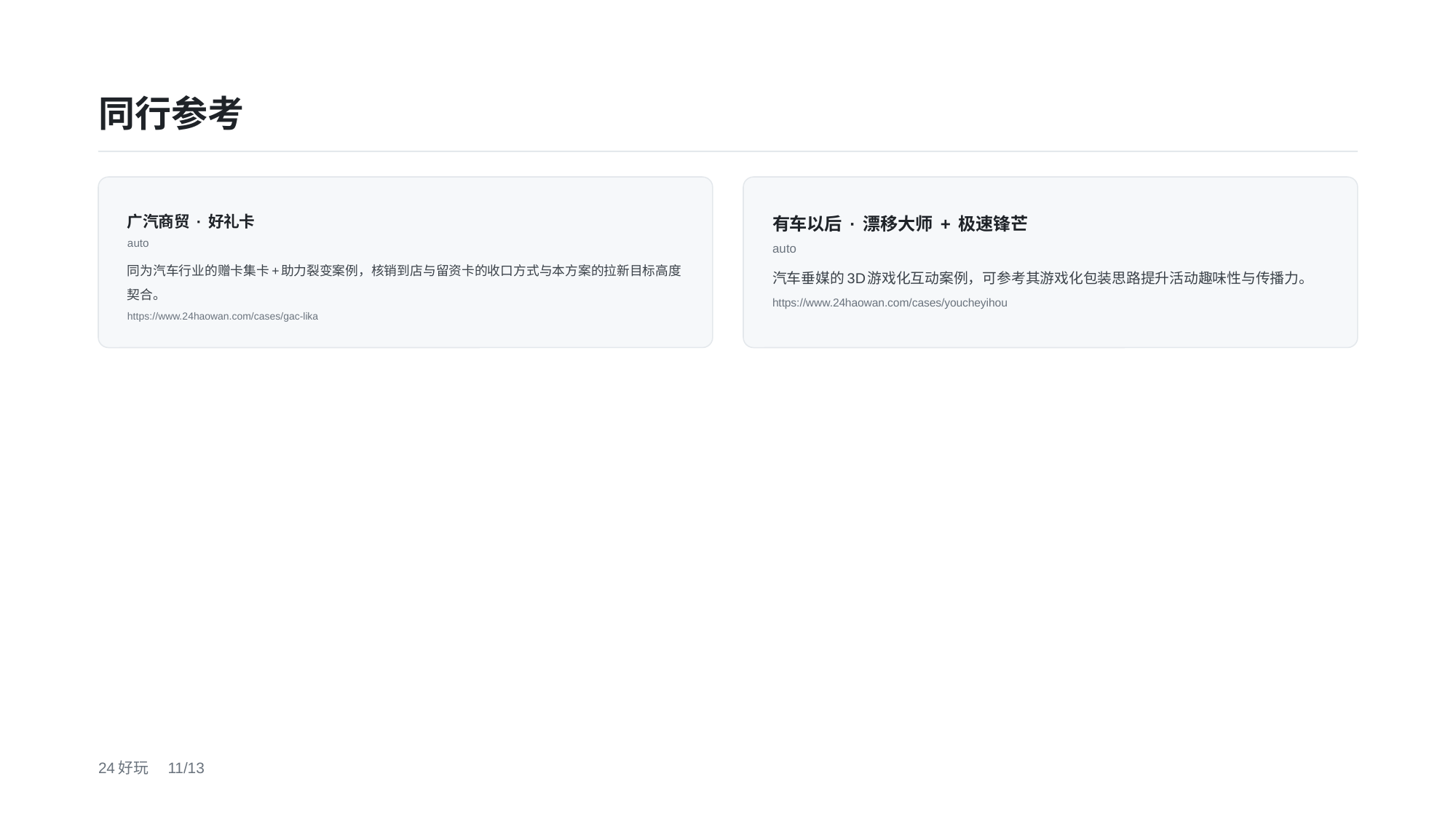

同行参考

广汽商贸 · 好礼卡
auto
同为汽车行业的赠卡集卡+助力裂变案例，核销到店与留资卡的收口方式与本方案的拉新目标高度契合。
https://www.24haowan.com/cases/gac-lika
有车以后 · 漂移大师 + 极速锋芒
auto
汽车垂媒的3D游戏化互动案例，可参考其游戏化包装思路提升活动趣味性与传播力。
https://www.24haowan.com/cases/youcheyihou
24好玩　11/13